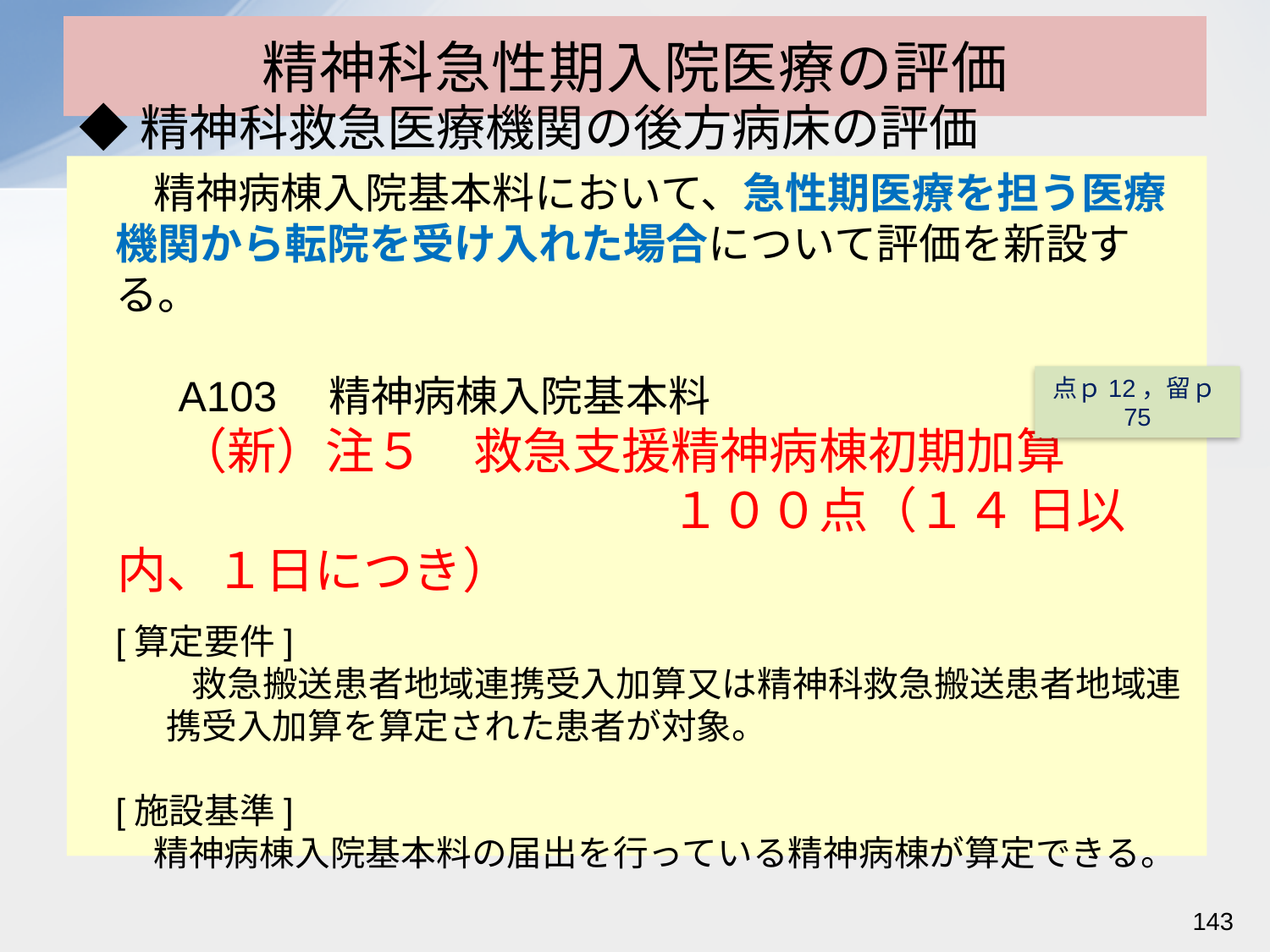

# 精神科急性期入院医療の評価
◆精神科救急医療機関の後方病床の評価
精神病棟入院基本料において、急性期医療を担う医療機関から転院を受け入れた場合について評価を新設する。

A103　精神病棟入院基本料
　　（新）注５　救急支援精神病棟初期加算
　　　　　　　　　　　　１００点（１４ 日以内、１日につき）
[算定要件]
救急搬送患者地域連携受入加算又は精神科救急搬送患者地域連携受入加算を算定された患者が対象。

[施設基準]
精神病棟入院基本料の届出を行っている精神病棟が算定できる。
点ｐ12，留ｐ75
143